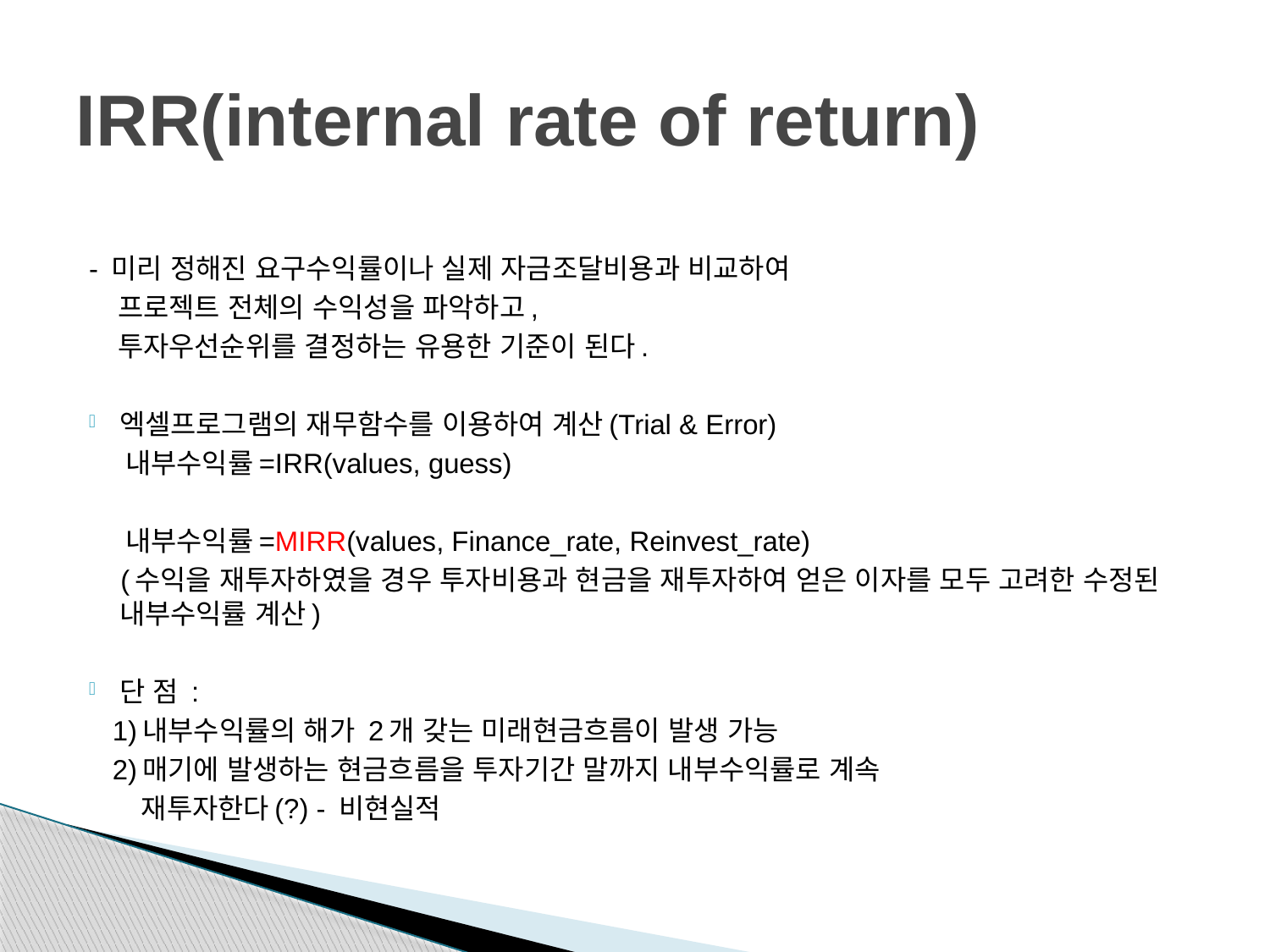

# IRR(internal rate of return)

- 미리 정해진 요구수익률이나 실제 자금조달비용과 비교하여
   프로젝트 전체의 수익성을 파악하고,
   투자우선순위를 결정하는 유용한 기준이 된다.

엑셀프로그램의 재무함수를 이용하여 계산(Trial & Error)
    내부수익률=IRR(values, guess)

    내부수익률=MIRR(values, Finance_rate, Reinvest_rate)
    (수익을 재투자하였을 경우 투자비용과 현금을 재투자하여 얻은 이자를 모두 고려한 수정된 내부수익률 계산)

단 점 :
   1)내부수익률의 해가 2개 갖는 미래현금흐름이 발생 가능
   2)매기에 발생하는 현금흐름을 투자기간 말까지 내부수익률로 계속
      재투자한다(?) - 비현실적